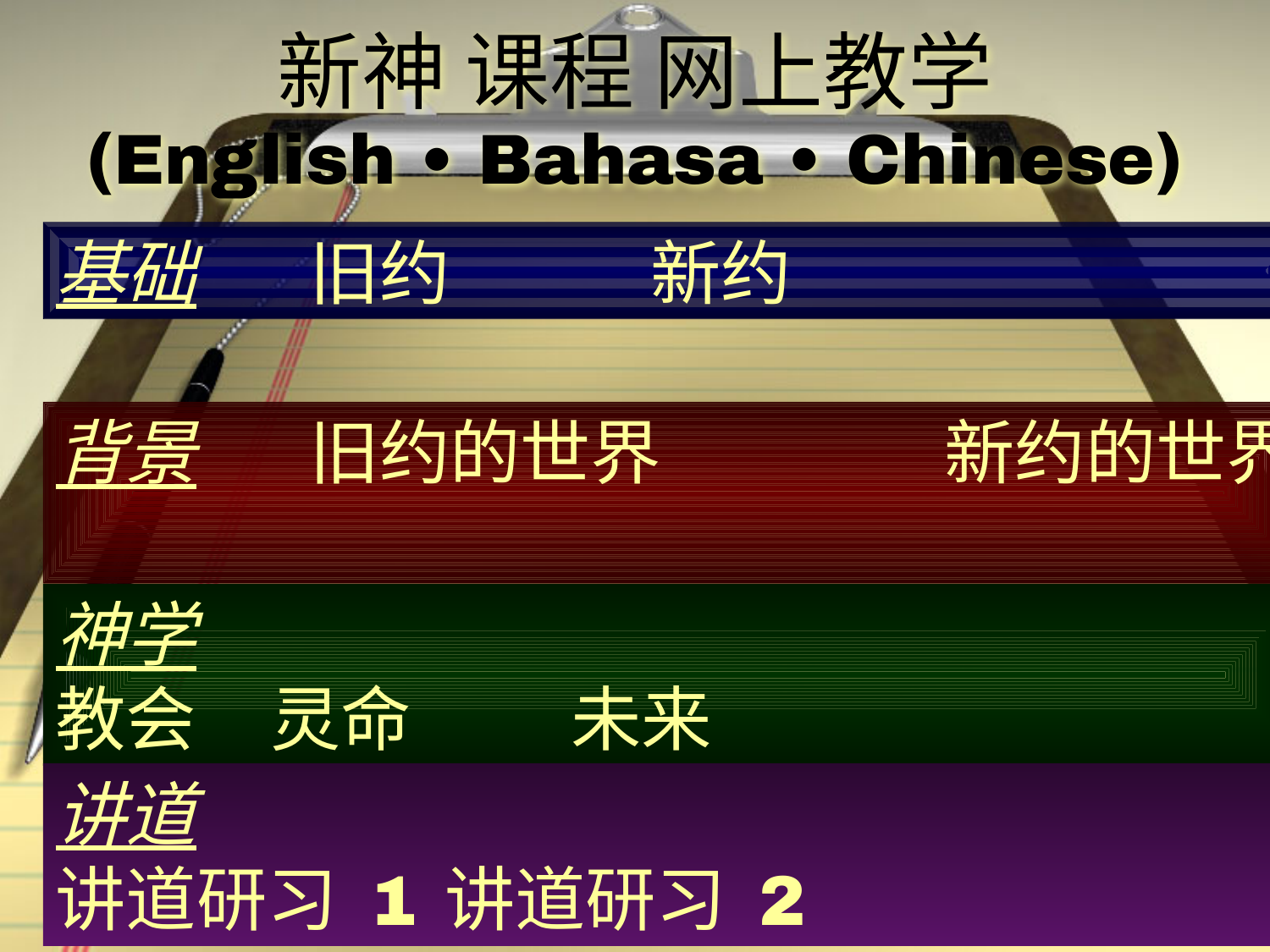

# 新神 课程 网上教学
(English • Bahasa • Chinese)
基础	旧约	新约
背景	旧约的世界		新约的世界
神学
教会	    灵命	未来
讲道
讲道研习 1	讲道研习 2